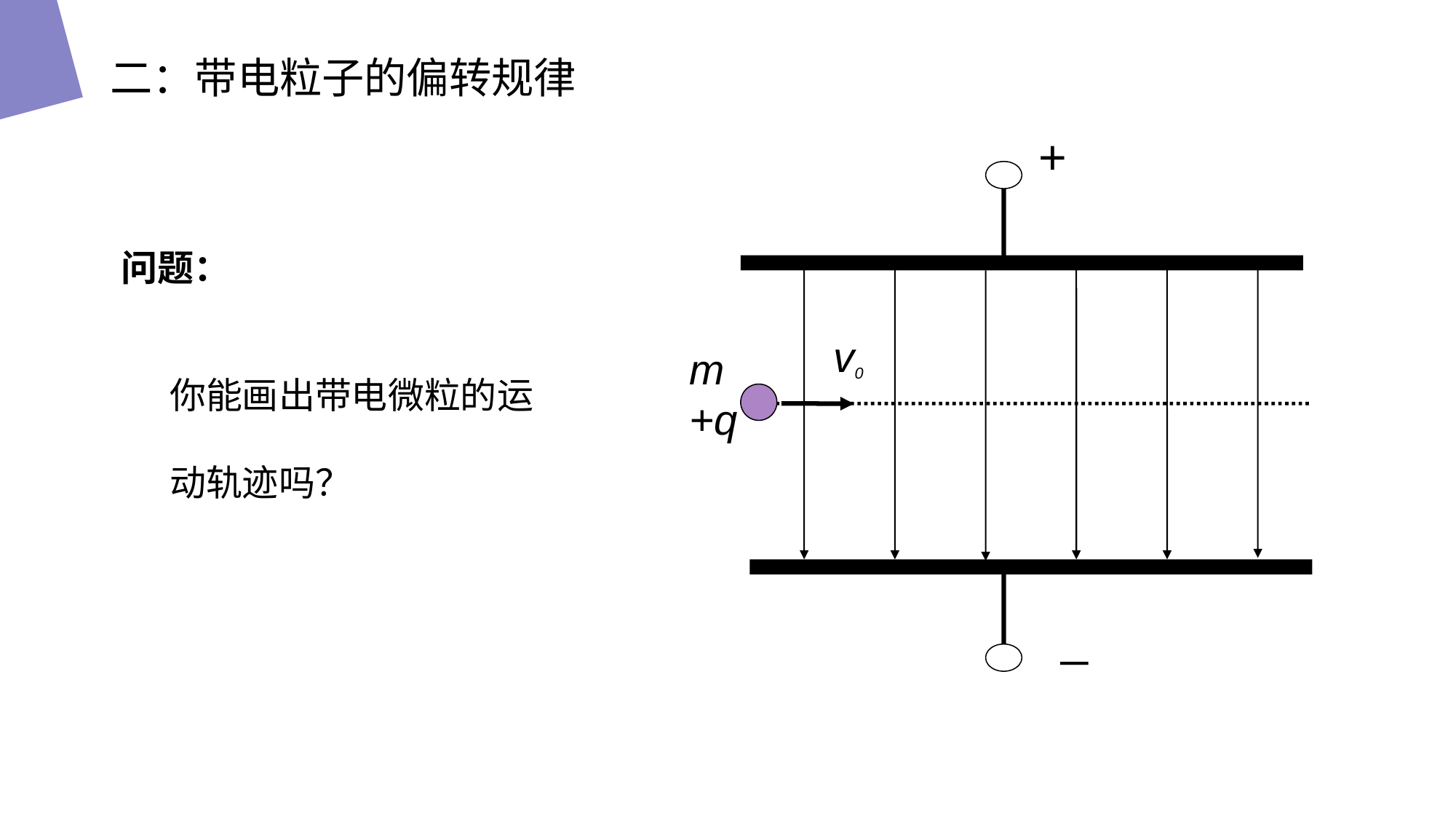

二：带电粒子的偏转规律
+

问题：

你能画出带电微粒的运动轨迹吗？
v0
m
+q

_